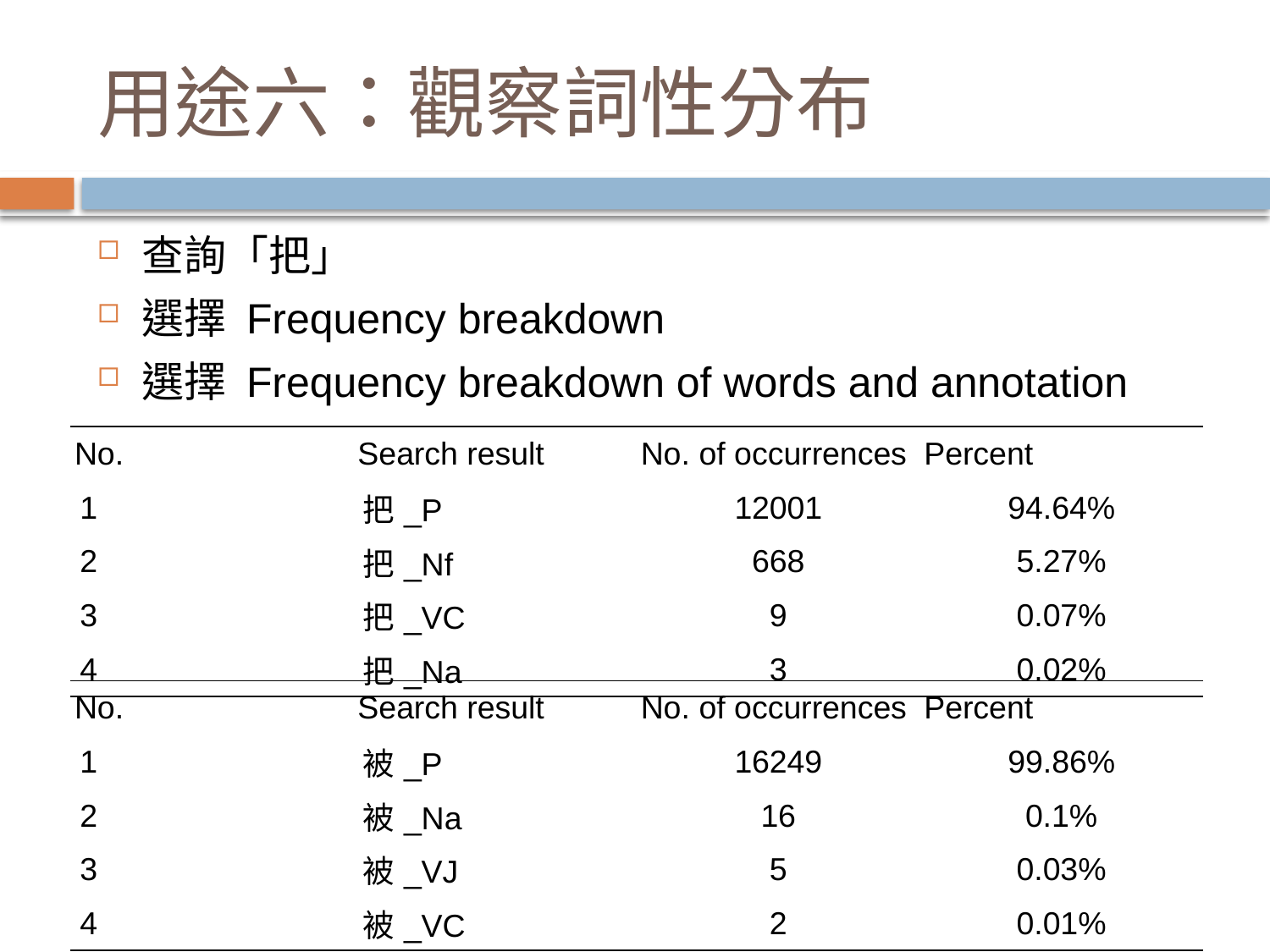

# 用途六：觀察詞性分布
查詢「把」
選擇 Frequency breakdown
選擇 Frequency breakdown of words and annotation
| No. | Search result | No. of occurrences | Percent |
| --- | --- | --- | --- |
| 1 | 把\_P | 12001 | 94.64% |
| 2 | 把\_Nf | 668 | 5.27% |
| 3 | 把\_VC | 9 | 0.07% |
| 4 | 把\_Na | 3 | 0.02% |
| No. | Search result | No. of occurrences | Percent |
| --- | --- | --- | --- |
| 1 | 被\_P | 16249 | 99.86% |
| 2 | 被\_Na | 16 | 0.1% |
| 3 | 被\_VJ | 5 | 0.03% |
| 4 | 被\_VC | 2 | 0.01% |